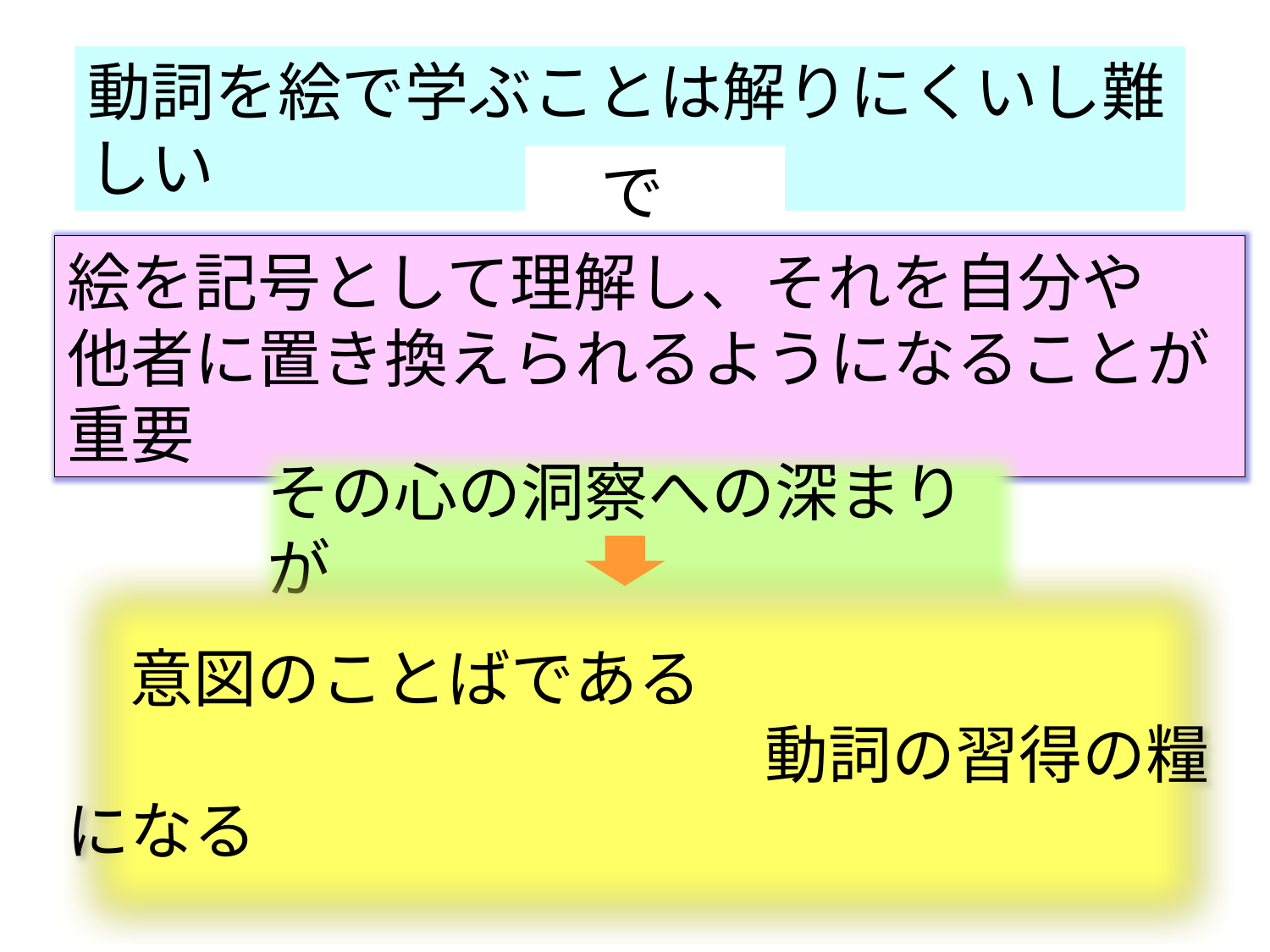

動詞を絵で学ぶことは解りにくいし難しい
　でも・・
絵を記号として理解し、それを自分や
他者に置き換えられるようになることが重要
その心の洞察への深まりが

　意図のことばである
　　　　　　　　　　　動詞の習得の糧になる